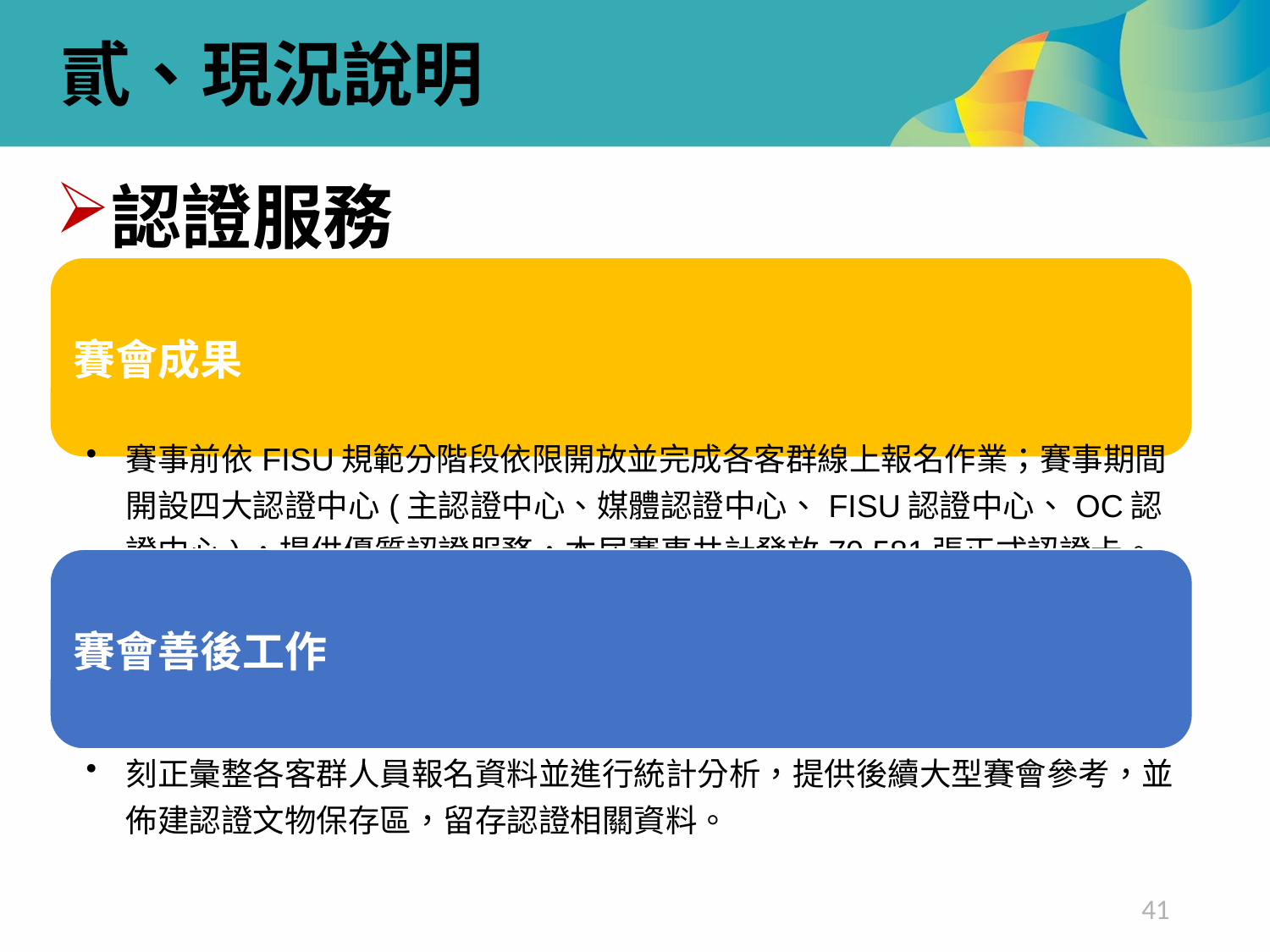

貳、現況說明
認證服務
賽會成果
刻正彙整各客群人員報名資料並進行統計分析，提供後續大型賽會參考，並佈建認證文物保存區，留存認證相關資料。
賽事前依FISU規範分階段依限開放並完成各客群線上報名作業；賽事期間開設四大認證中心(主認證中心、媒體認證中心、FISU認證中心、OC認證中心)，提供優質認證服務，本屆賽事共計發放70,581張正式認證卡。
賽會善後工作
41